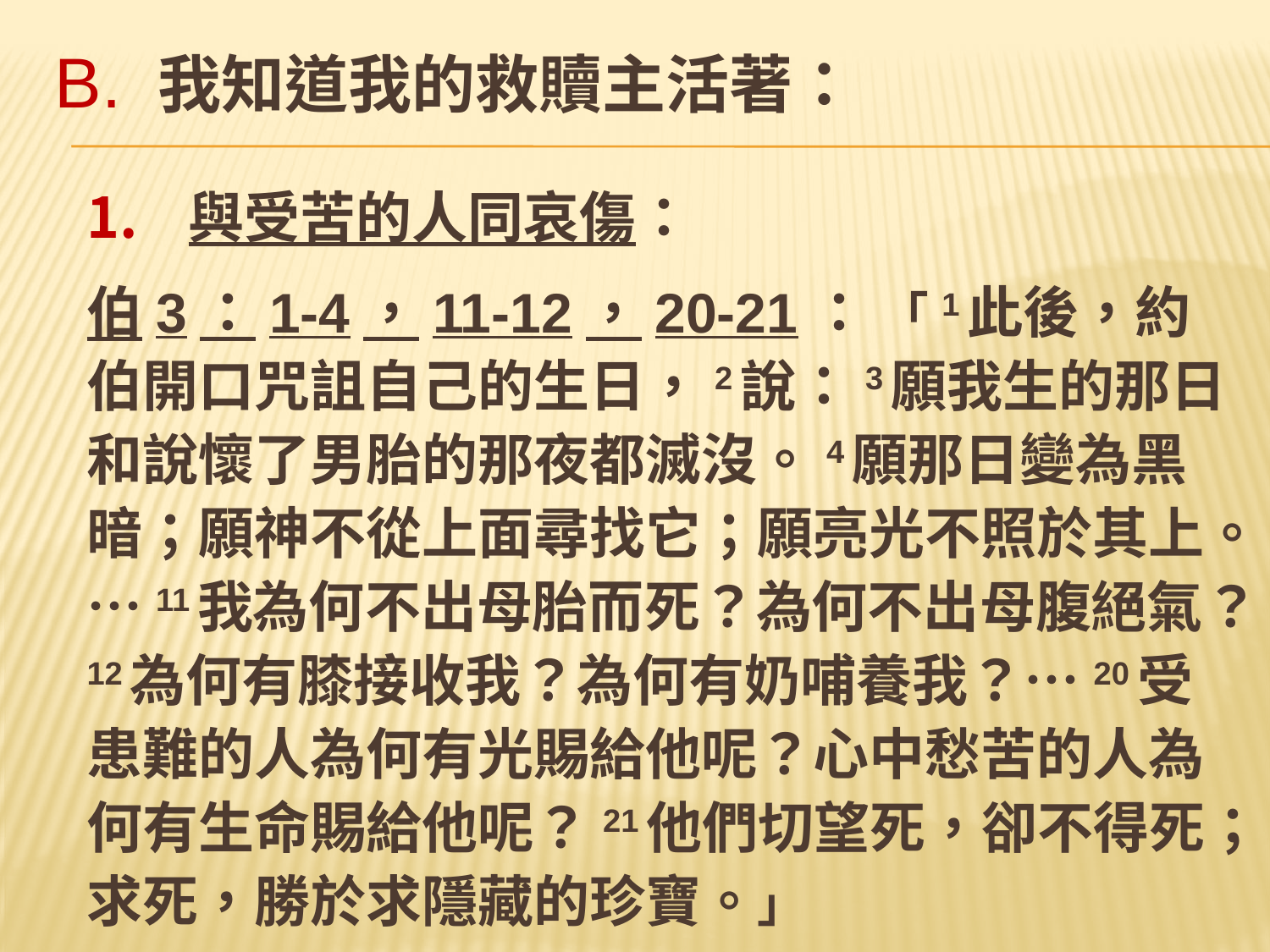

# B. 我知道我的救贖主活著：
與受苦的人同哀傷：
伯3：1-4，11-12，20-21： 「 1此後，約伯開口咒詛自己的生日，2說：3願我生的那日和說懷了男胎的那夜都滅沒。4願那日變為黑暗；願神不從上面尋找它；願亮光不照於其上。…11我為何不出母胎而死？為何不出母腹絕氣？12為何有膝接收我？為何有奶哺養我？…20受患難的人為何有光賜給他呢？心中愁苦的人為何有生命賜給他呢？21他們切望死，卻不得死；求死，勝於求隱藏的珍寶。」